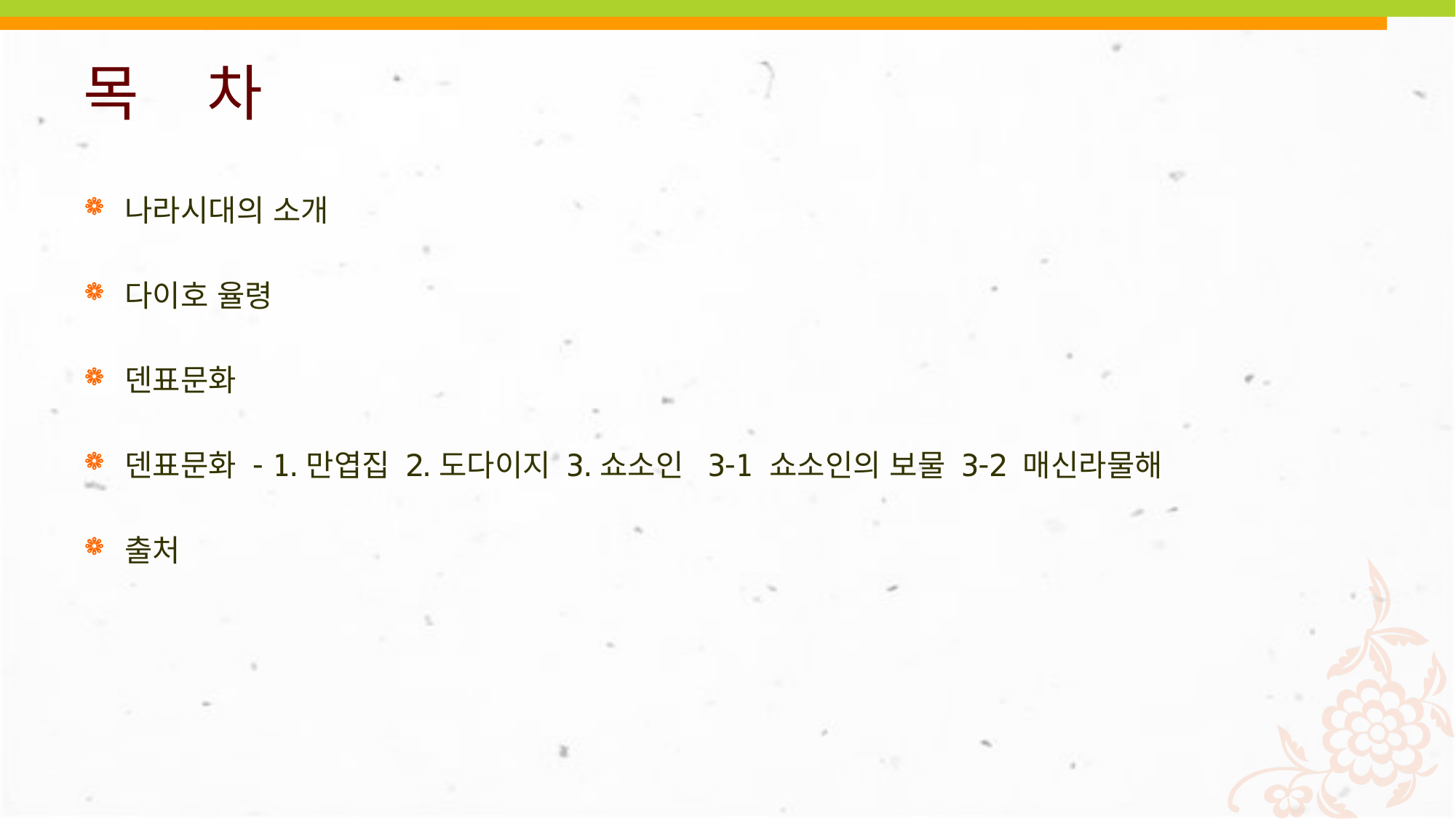

# 목    차
나라시대의 소개

다이호 율령

덴표문화

덴표문화 - 1.만엽집 2.도다이지 3.쇼소인  3-1 쇼소인의 보물 3-2 매신라물해

출처